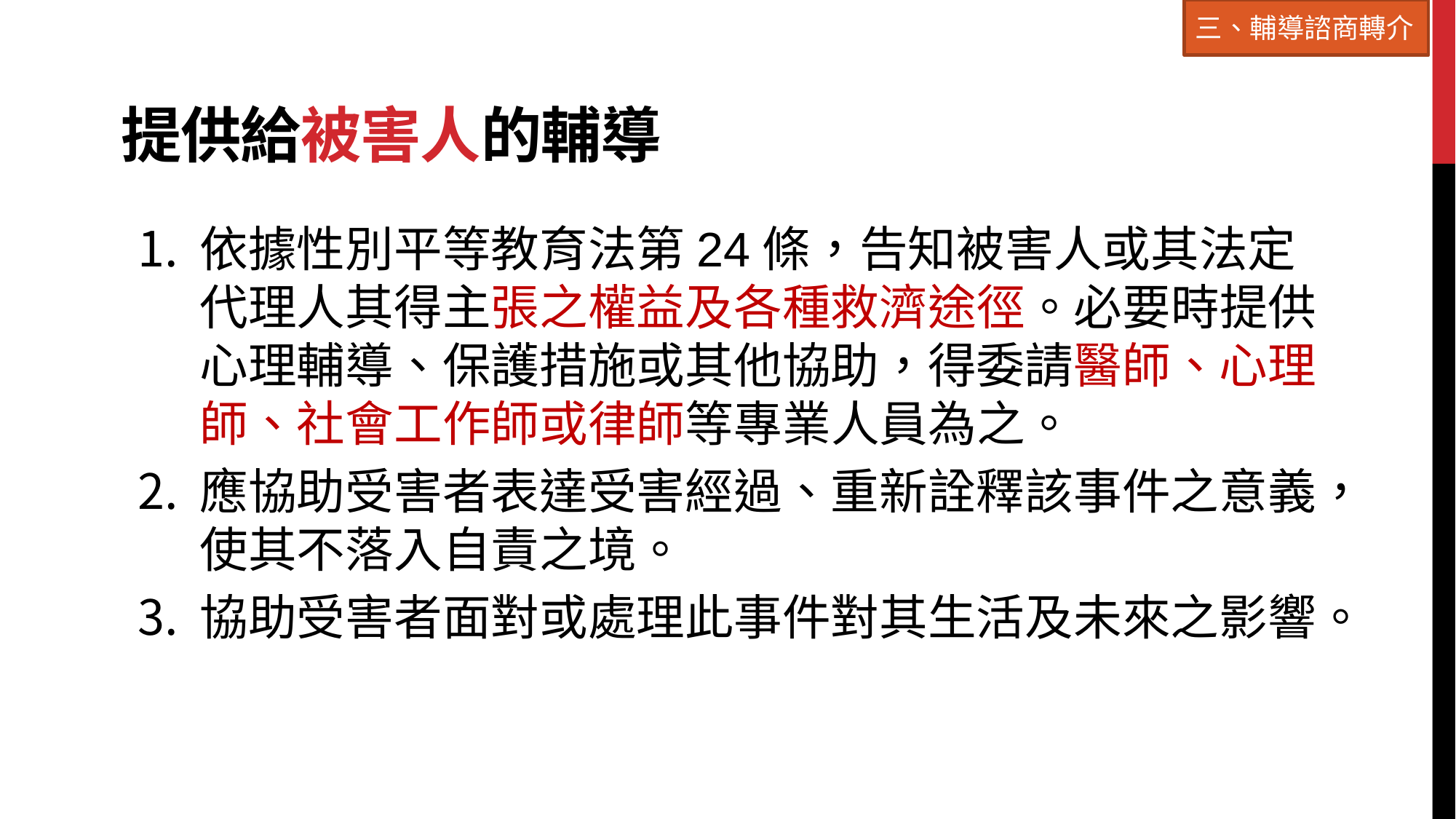

三、輔導諮商轉介
# 提供給被害人的輔導
依據性別平等教育法第24條，告知被害人或其法定代理人其得主張之權益及各種救濟途徑。必要時提供心理輔導、保護措施或其他協助，得委請醫師、心理師、社會工作師或律師等專業人員為之。
應協助受害者表達受害經過、重新詮釋該事件之意義，使其不落入自責之境。
協助受害者面對或處理此事件對其生活及未來之影響。